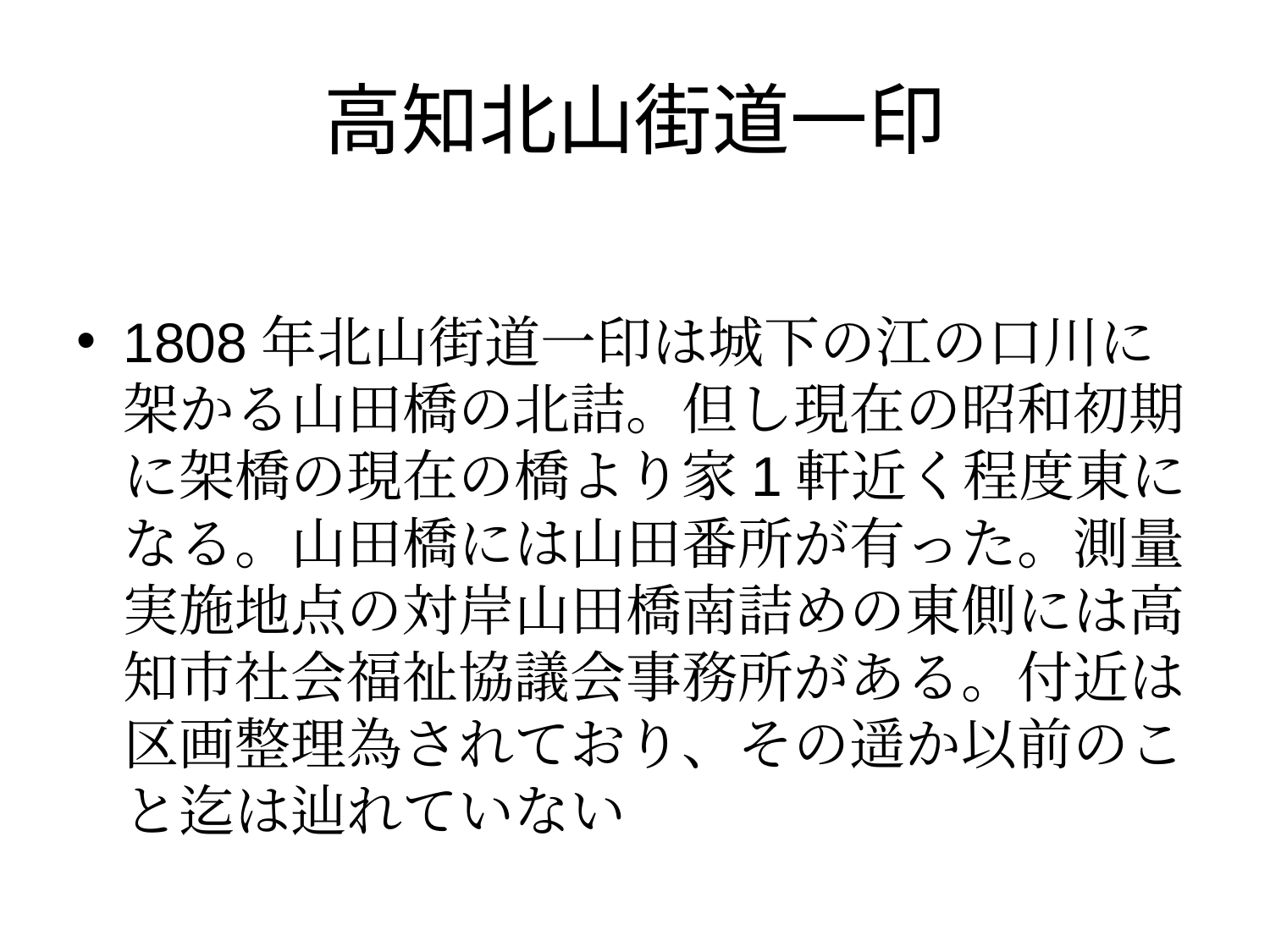

# 高知北山街道一印

1808年北山街道一印は城下の江の口川に架かる山田橋の北詰。但し現在の昭和初期に架橋の現在の橋より家1軒近く程度東になる。山田橋には山田番所が有った。測量実施地点の対岸山田橋南詰めの東側には高知市社会福祉協議会事務所がある。付近は区画整理為されており、その遥か以前のこと迄は辿れていない